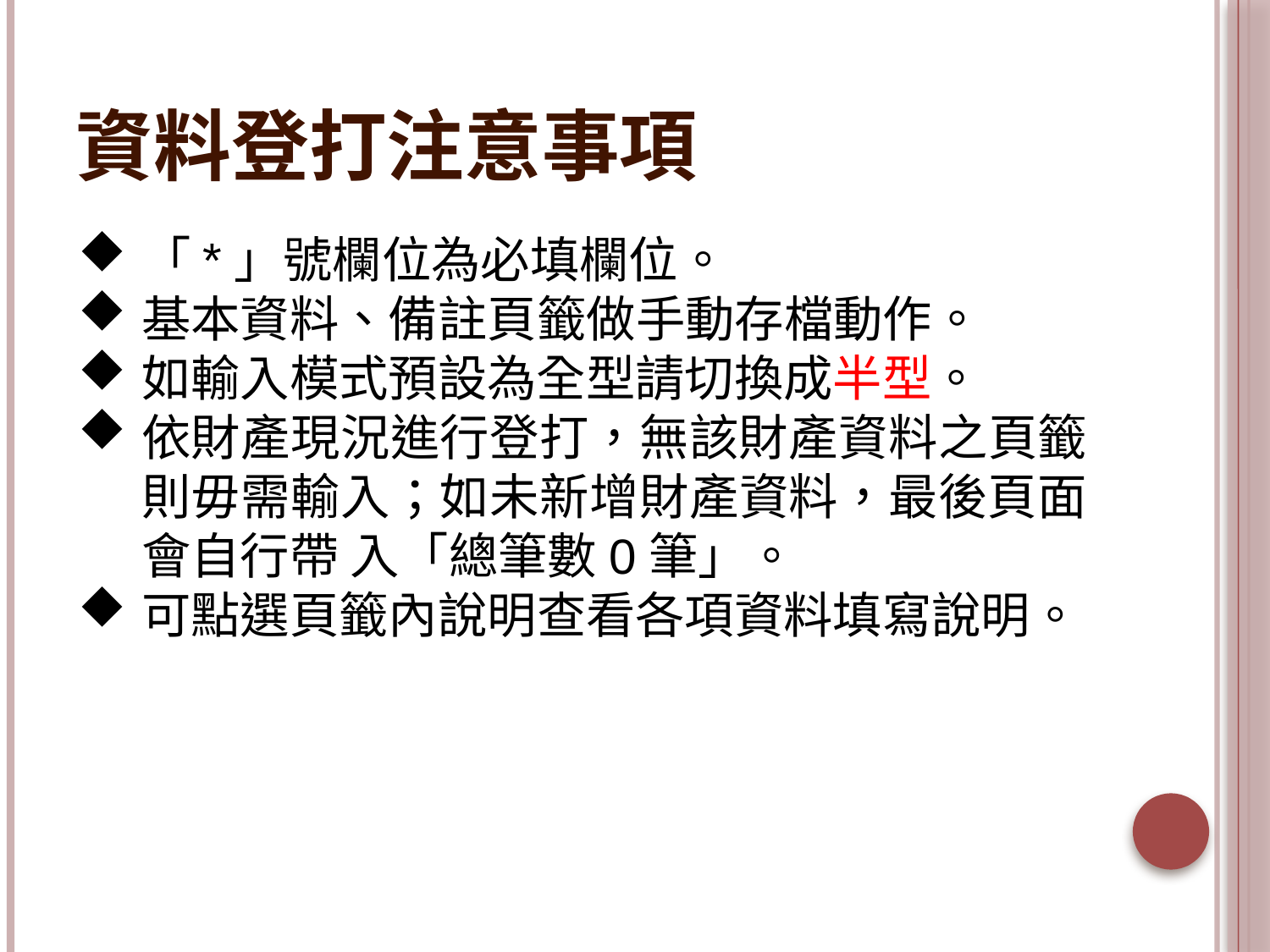

# 資料登打注意事項
「*」號欄位為必填欄位。
基本資料、備註頁籤做手動存檔動作。
如輸入模式預設為全型請切換成半型。
依財產現況進行登打，無該財產資料之頁籤則毋需輸入；如未新增財產資料，最後頁面會自行帶 入「總筆數0筆」。
可點選頁籤內說明查看各項資料填寫說明。